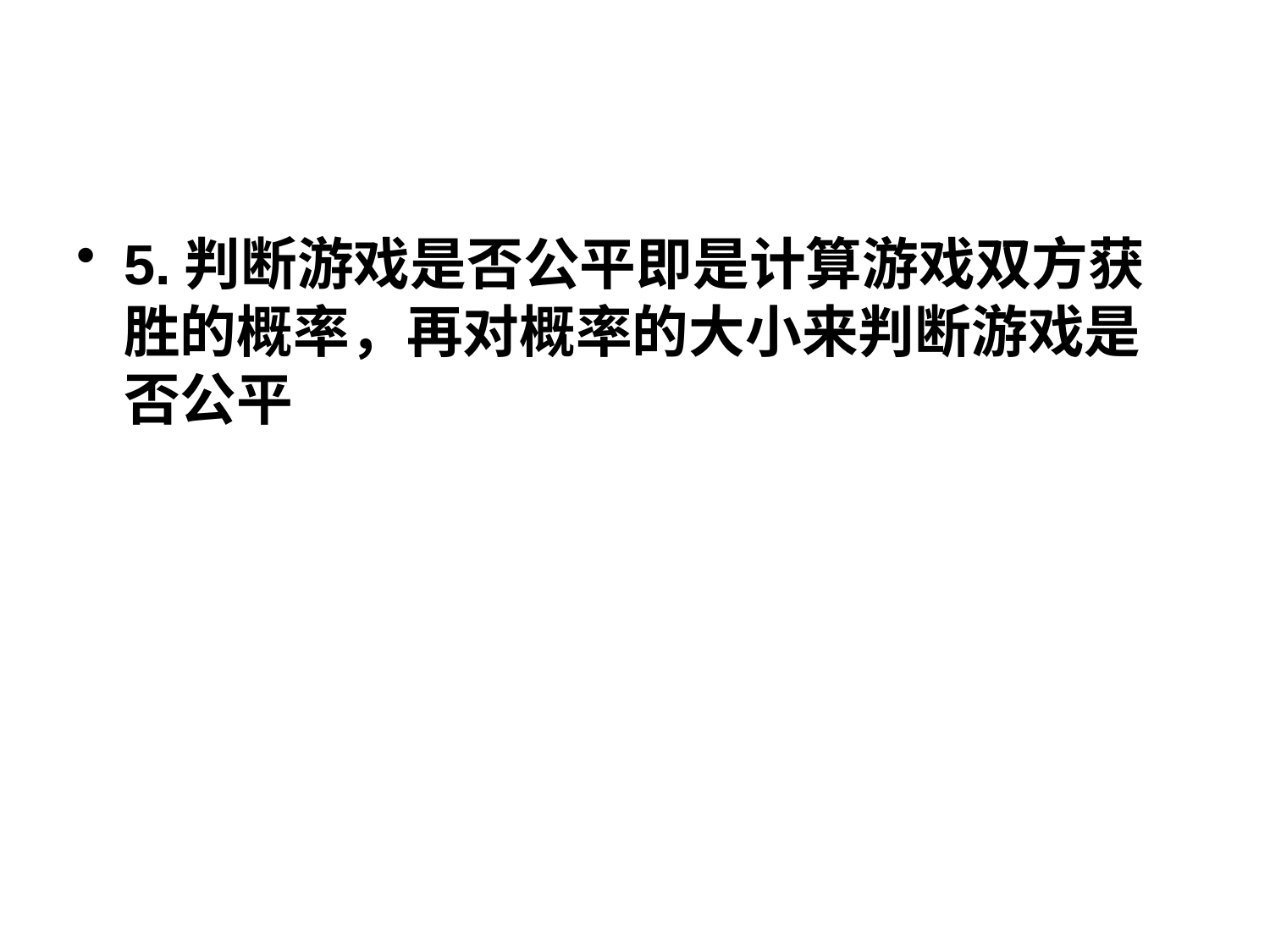

#
5.判断游戏是否公平即是计算游戏双方获胜的概率，再对概率的大小来判断游戏是否公平